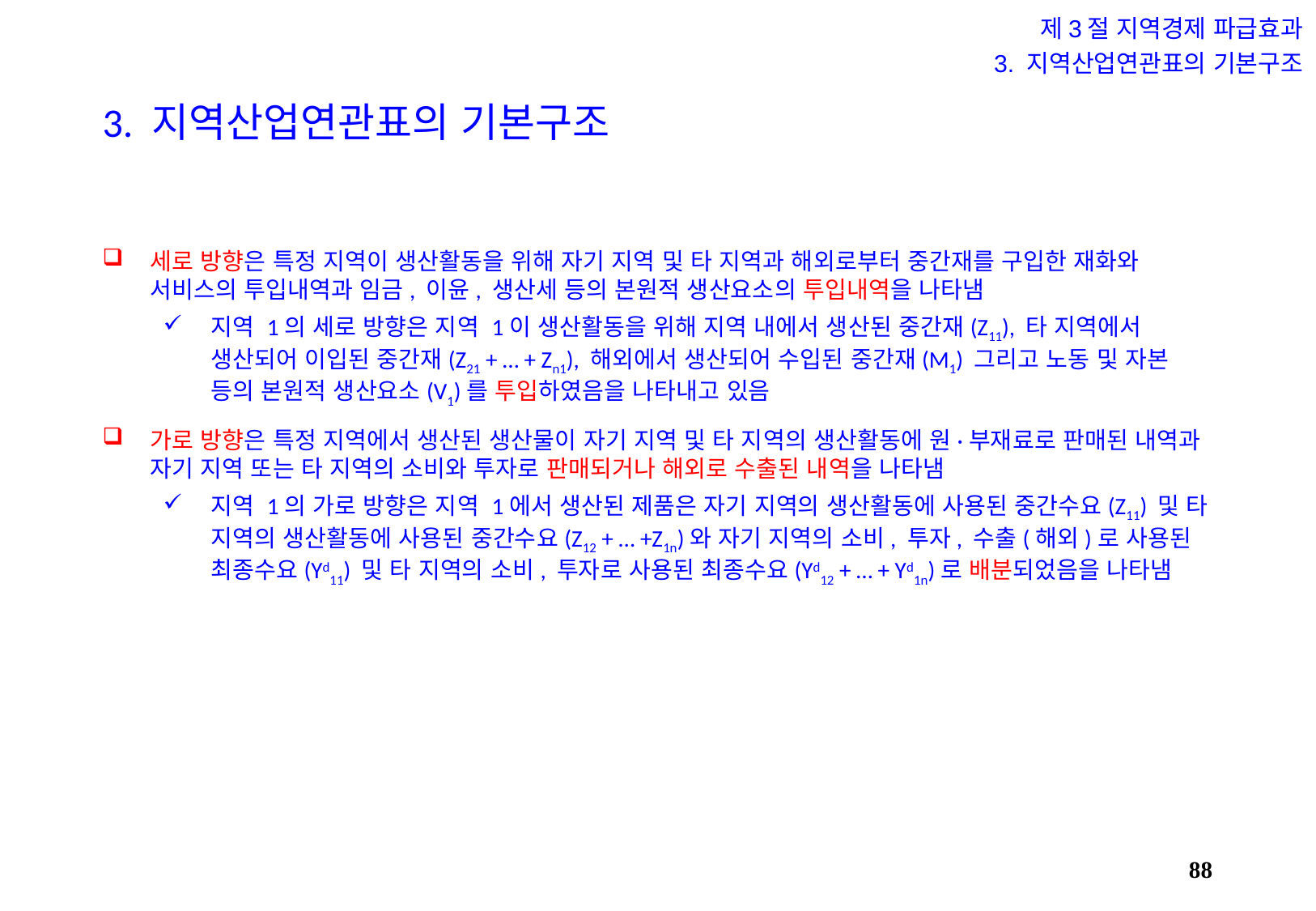

제3절 지역경제 파급효과
3. 지역산업연관표의 기본구조
# 3. 지역산업연관표의 기본구조
세로 방향은 특정 지역이 생산활동을 위해 자기 지역 및 타 지역과 해외로부터 중간재를 구입한 재화와 서비스의 투입내역과 임금, 이윤, 생산세 등의 본원적 생산요소의 투입내역을 나타냄
지역 1의 세로 방향은 지역 1이 생산활동을 위해 지역 내에서 생산된 중간재(Z11), 타 지역에서 생산되어 이입된 중간재(Z21 + … + Zn1), 해외에서 생산되어 수입된 중간재(M1) 그리고 노동 및 자본 등의 본원적 생산요소(V1)를 투입하였음을 나타내고 있음
가로 방향은 특정 지역에서 생산된 생산물이 자기 지역 및 타 지역의 생산활동에 원·부재료로 판매된 내역과 자기 지역 또는 타 지역의 소비와 투자로 판매되거나 해외로 수출된 내역을 나타냄
지역 1의 가로 방향은 지역 1에서 생산된 제품은 자기 지역의 생산활동에 사용된 중간수요(Z11) 및 타 지역의 생산활동에 사용된 중간수요(Z12 + … +Z1n)와 자기 지역의 소비, 투자, 수출(해외)로 사용된 최종수요(Yd11) 및 타 지역의 소비, 투자로 사용된 최종수요(Yd12 + … + Yd1n)로 배분되었음을 나타냄
88